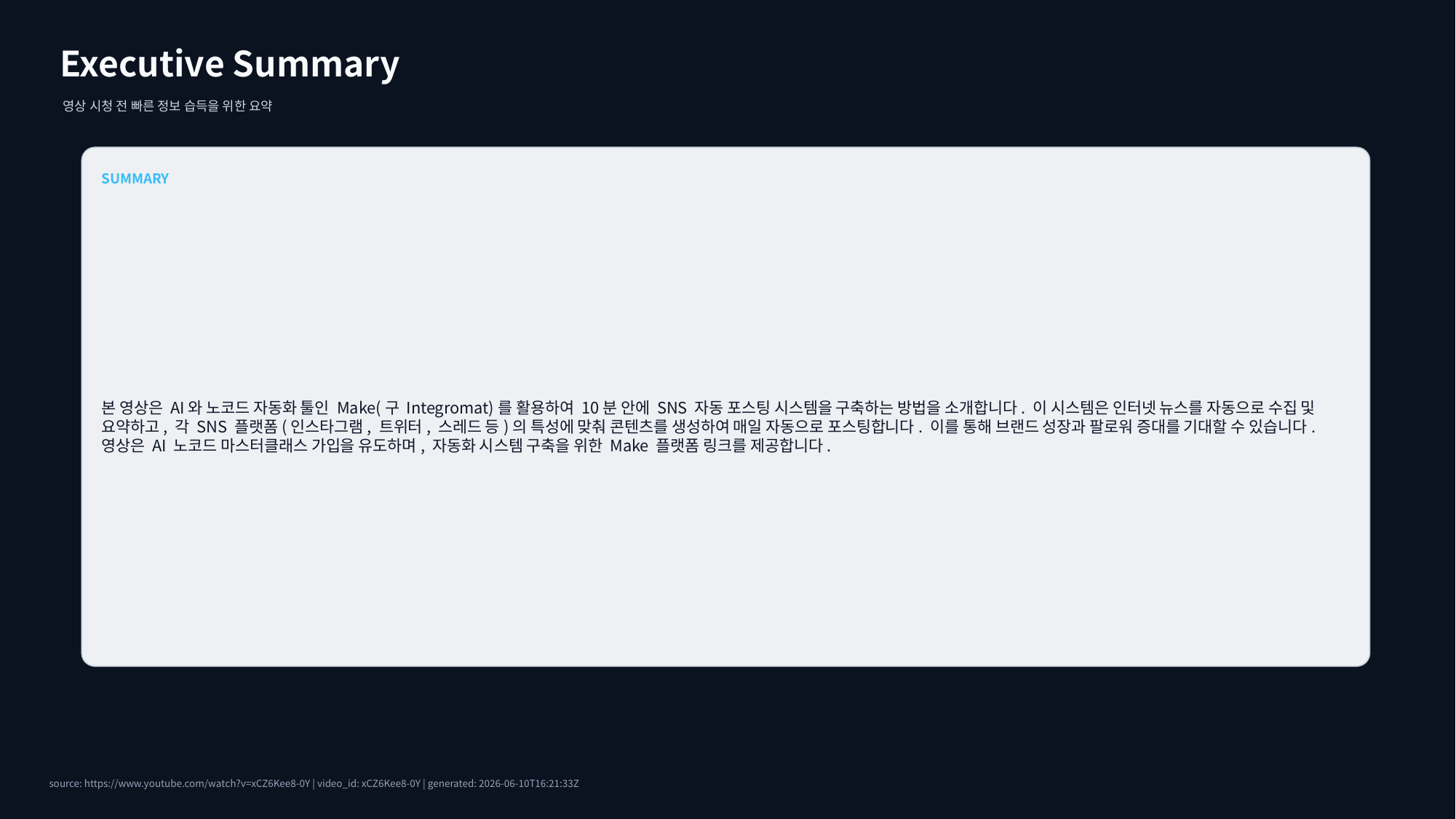

Executive Summary
영상 시청 전 빠른 정보 습득을 위한 요약

SUMMARY
본 영상은 AI와 노코드 자동화 툴인 Make(구 Integromat)를 활용하여 10분 안에 SNS 자동 포스팅 시스템을 구축하는 방법을 소개합니다. 이 시스템은 인터넷 뉴스를 자동으로 수집 및 요약하고, 각 SNS 플랫폼(인스타그램, 트위터, 스레드 등)의 특성에 맞춰 콘텐츠를 생성하여 매일 자동으로 포스팅합니다. 이를 통해 브랜드 성장과 팔로워 증대를 기대할 수 있습니다. 영상은 AI 노코드 마스터클래스 가입을 유도하며, 자동화 시스템 구축을 위한 Make 플랫폼 링크를 제공합니다.
source: https://www.youtube.com/watch?v=xCZ6Kee8-0Y | video_id: xCZ6Kee8-0Y | generated: 2026-06-10T16:21:33Z